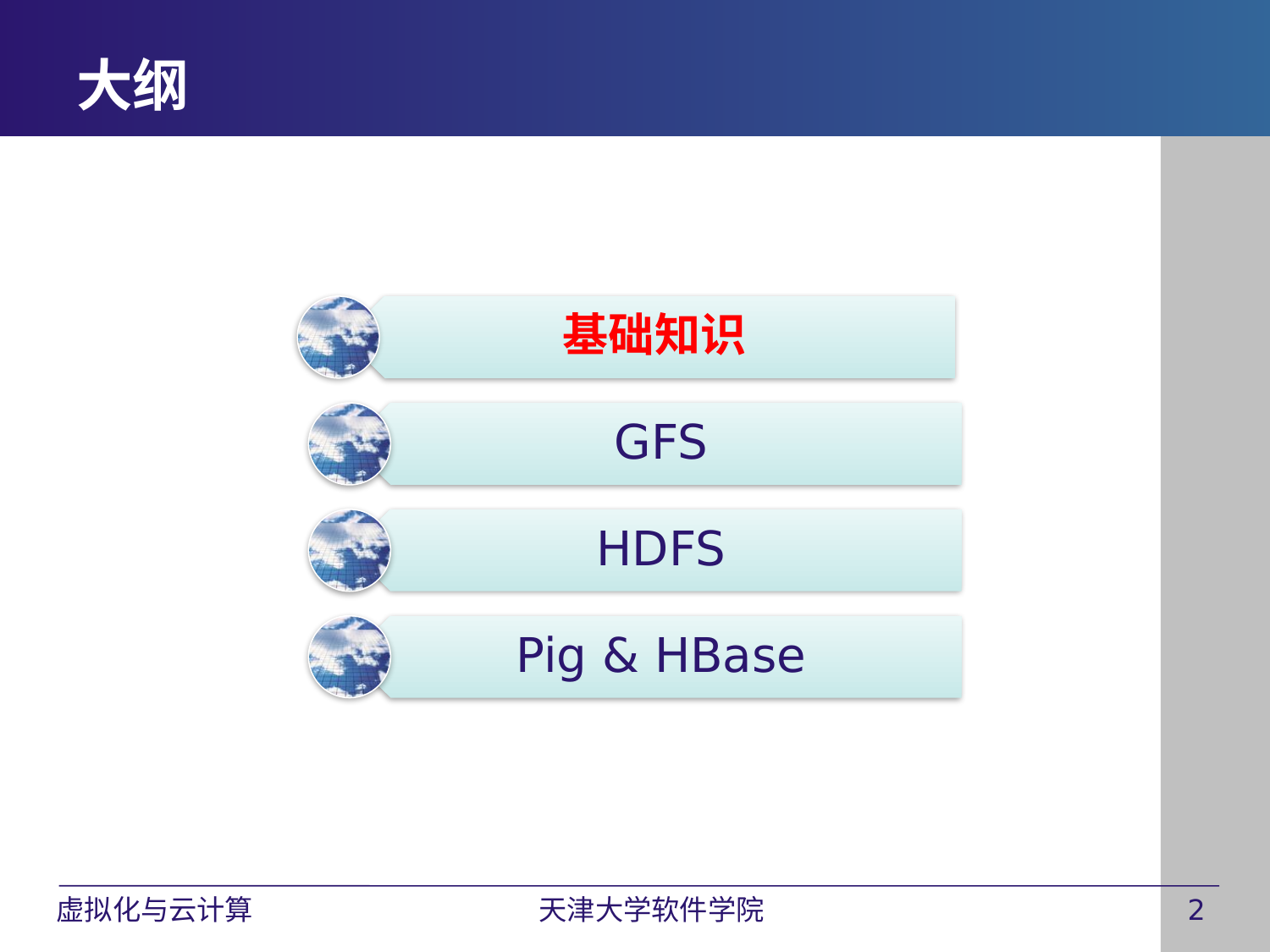

# 大纲
基础知识
GFS
HDFS
Pig & HBase